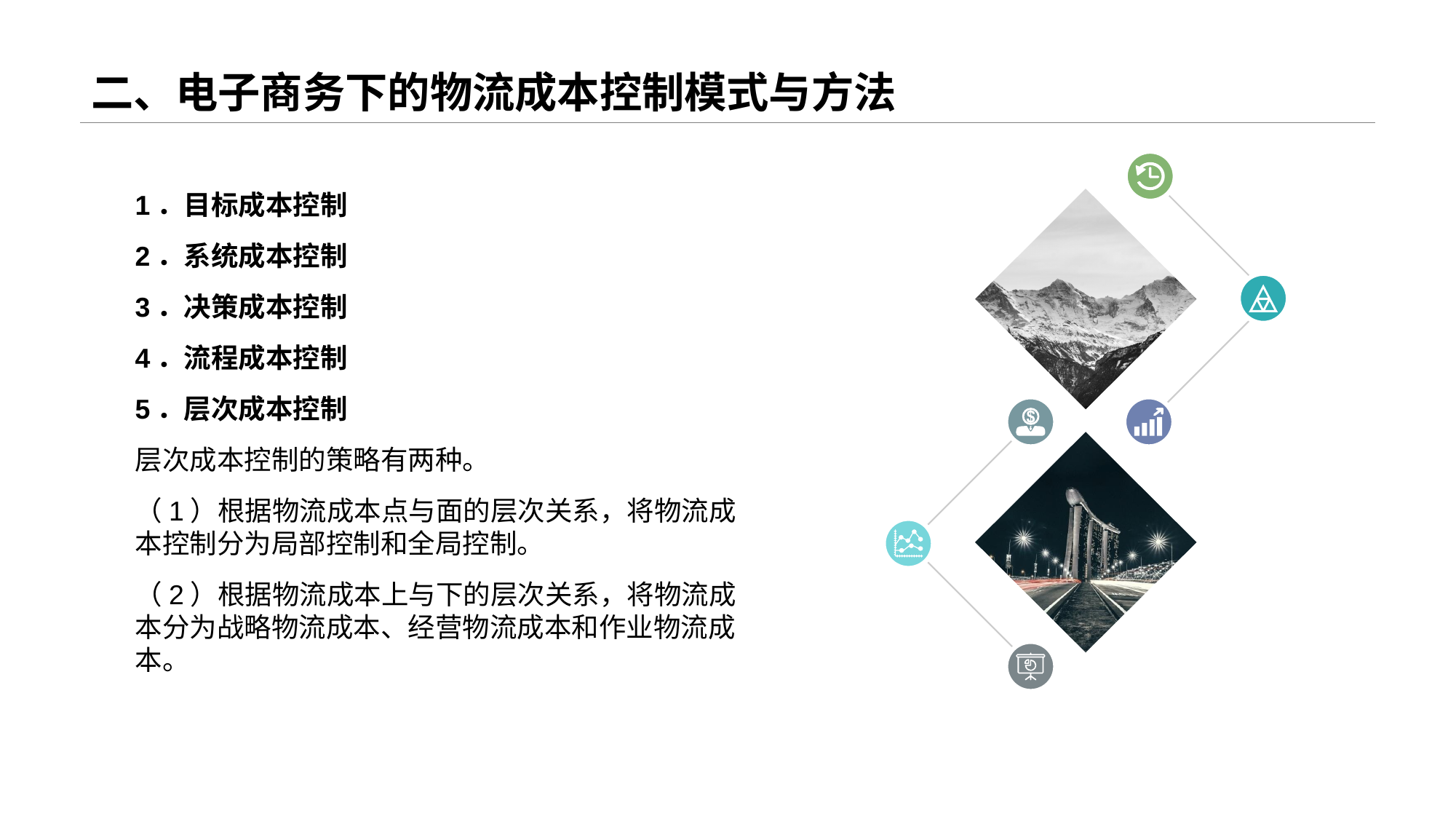

# 二、电子商务下的物流成本控制模式与方法

1．目标成本控制
2．系统成本控制
3．决策成本控制
4．流程成本控制
5．层次成本控制
层次成本控制的策略有两种。
（1）根据物流成本点与面的层次关系，将物流成本控制分为局部控制和全局控制。
（2）根据物流成本上与下的层次关系，将物流成本分为战略物流成本、经营物流成本和作业物流成本。
7